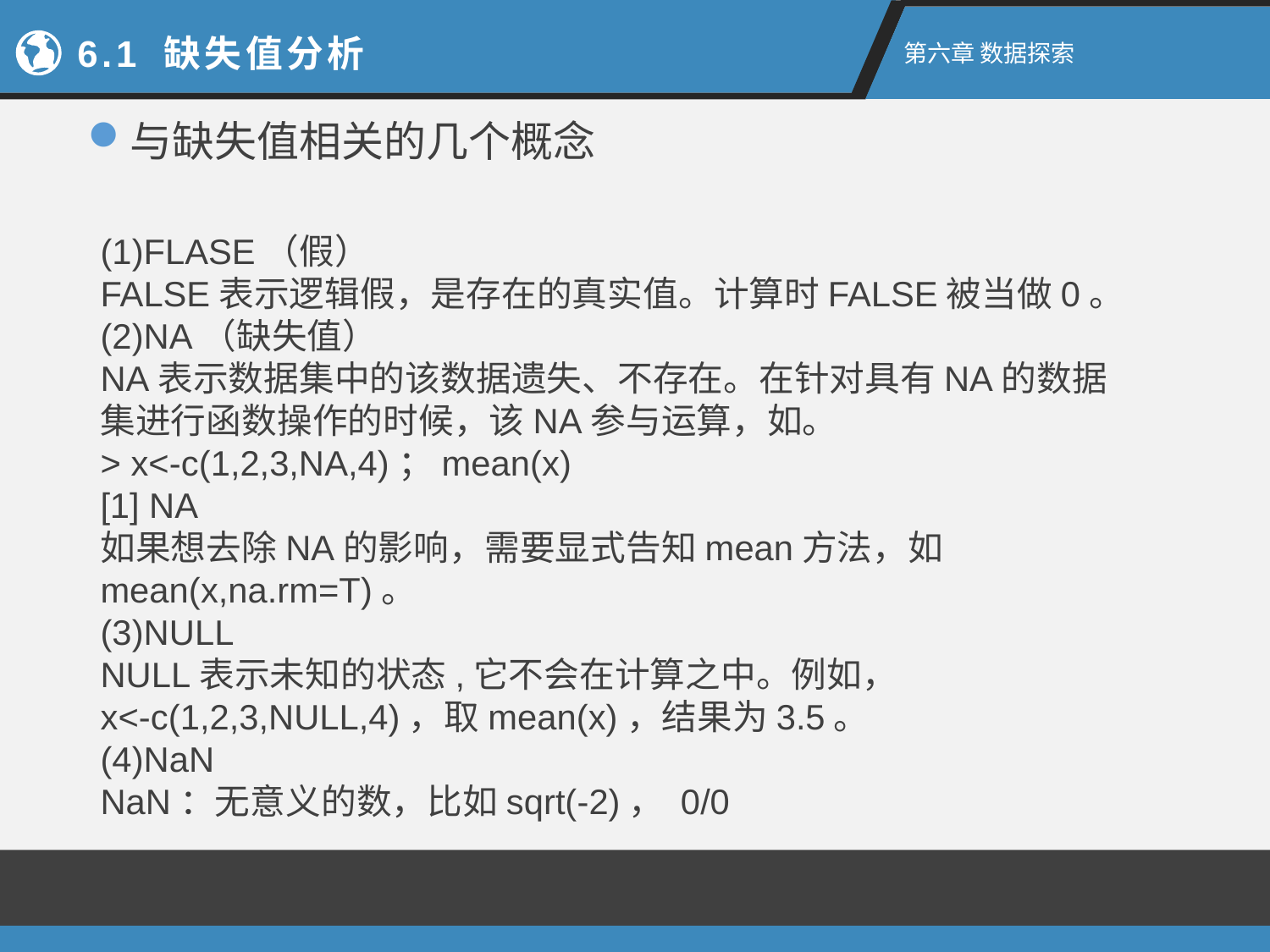

6.1 缺失值分析

第六章 数据探索
与缺失值相关的几个概念
(1)FLASE（假）
FALSE表示逻辑假，是存在的真实值。计算时FALSE被当做0。
(2)NA（缺失值）
NA表示数据集中的该数据遗失、不存在。在针对具有NA的数据集进行函数操作的时候，该NA参与运算，如。
> x<-c(1,2,3,NA,4)；mean(x)
[1] NA
如果想去除NA的影响，需要显式告知mean方法，如 mean(x,na.rm=T)。
(3)NULL
NULL表示未知的状态,它不会在计算之中。例如，
x<-c(1,2,3,NULL,4)，取mean(x)，结果为3.5。
(4)NaN
NaN：无意义的数，比如sqrt(-2)， 0/0